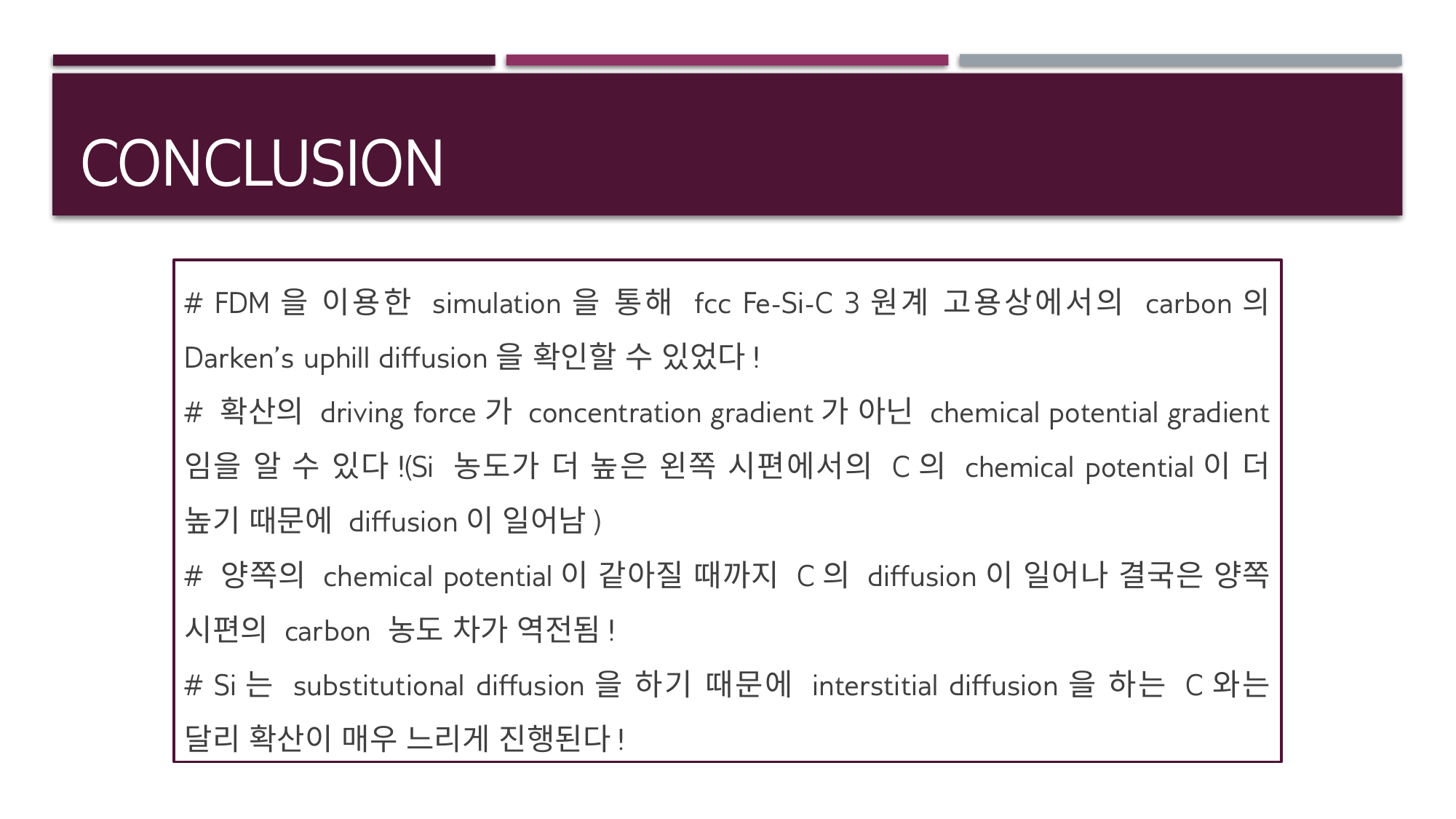

# conclusion
# FDM을 이용한 simulation을 통해 fcc Fe-Si-C 3원계 고용상에서의 carbon의 Darken’s uphill diffusion을 확인할 수 있었다!
# 확산의 driving force가 concentration gradient가 아닌 chemical potential gradient 임을 알 수 있다!(Si 농도가 더 높은 왼쪽 시편에서의 C의 chemical potential이 더 높기 때문에 diffusion이 일어남)
# 양쪽의 chemical potential이 같아질 때까지 C의 diffusion이 일어나 결국은 양쪽 시편의 carbon 농도 차가 역전됨!
# Si는 substitutional diffusion을 하기 때문에 interstitial diffusion을 하는 C와는 달리 확산이 매우 느리게 진행된다!